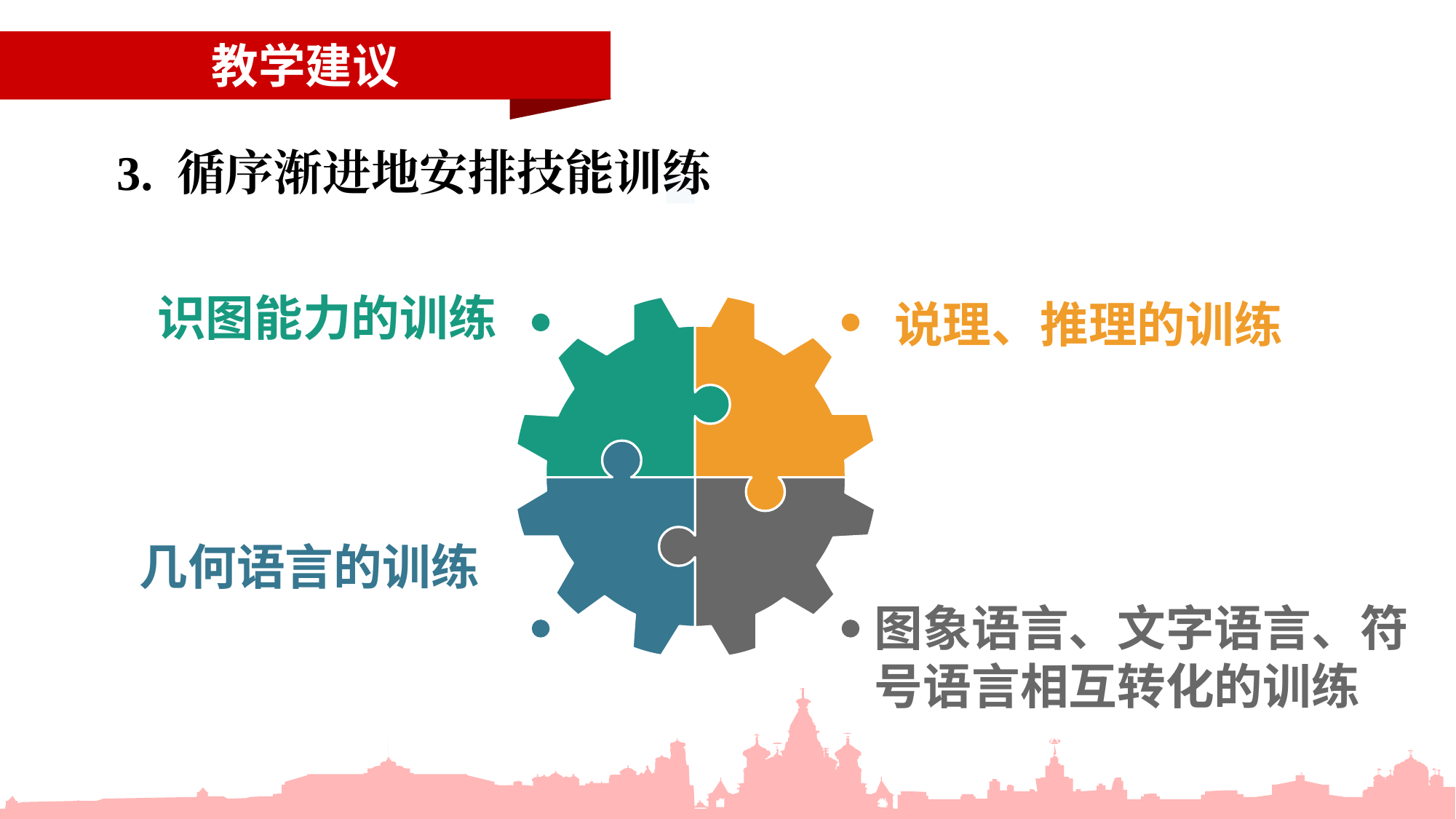

教学建议

3. 循序渐进地安排技能训练

识图能力的训练
说理、推理的训练

几何语言的训练
图象语言、文字语言、符号语言相互转化的训练